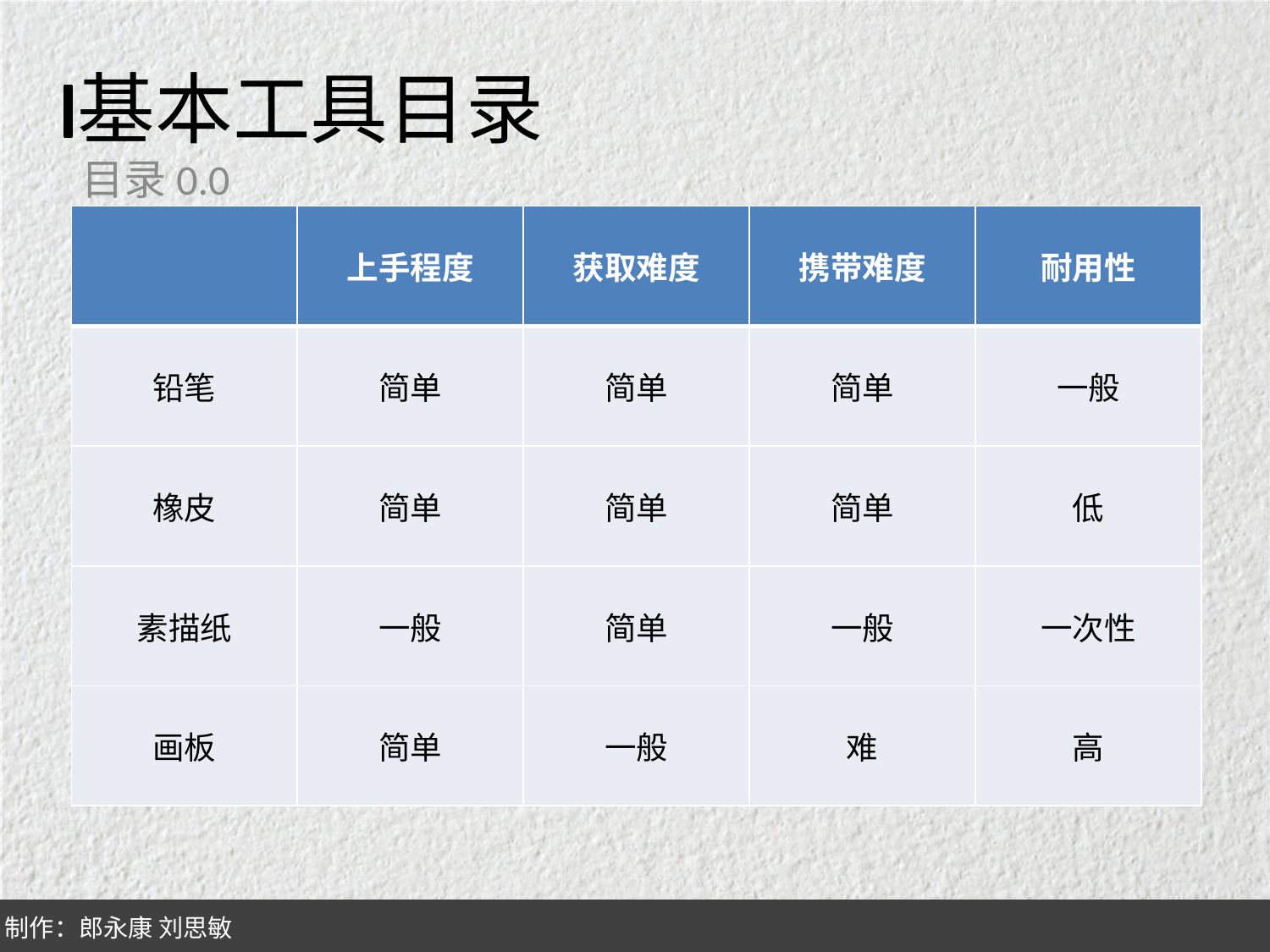

# 基本工具目录

目录0.0
|  | 上手程度 | 获取难度 | 携带难度 | 耐用性 |
| --- | --- | --- | --- | --- |
| 铅笔 | 简单 | 简单 | 简单 | 一般 |
| 橡皮 | 简单 | 简单 | 简单 | 低 |
| 素描纸 | 一般 | 简单 | 一般 | 一次性 |
| 画板 | 简单 | 一般 | 难 | 高 |
制作：郎永康 刘思敏